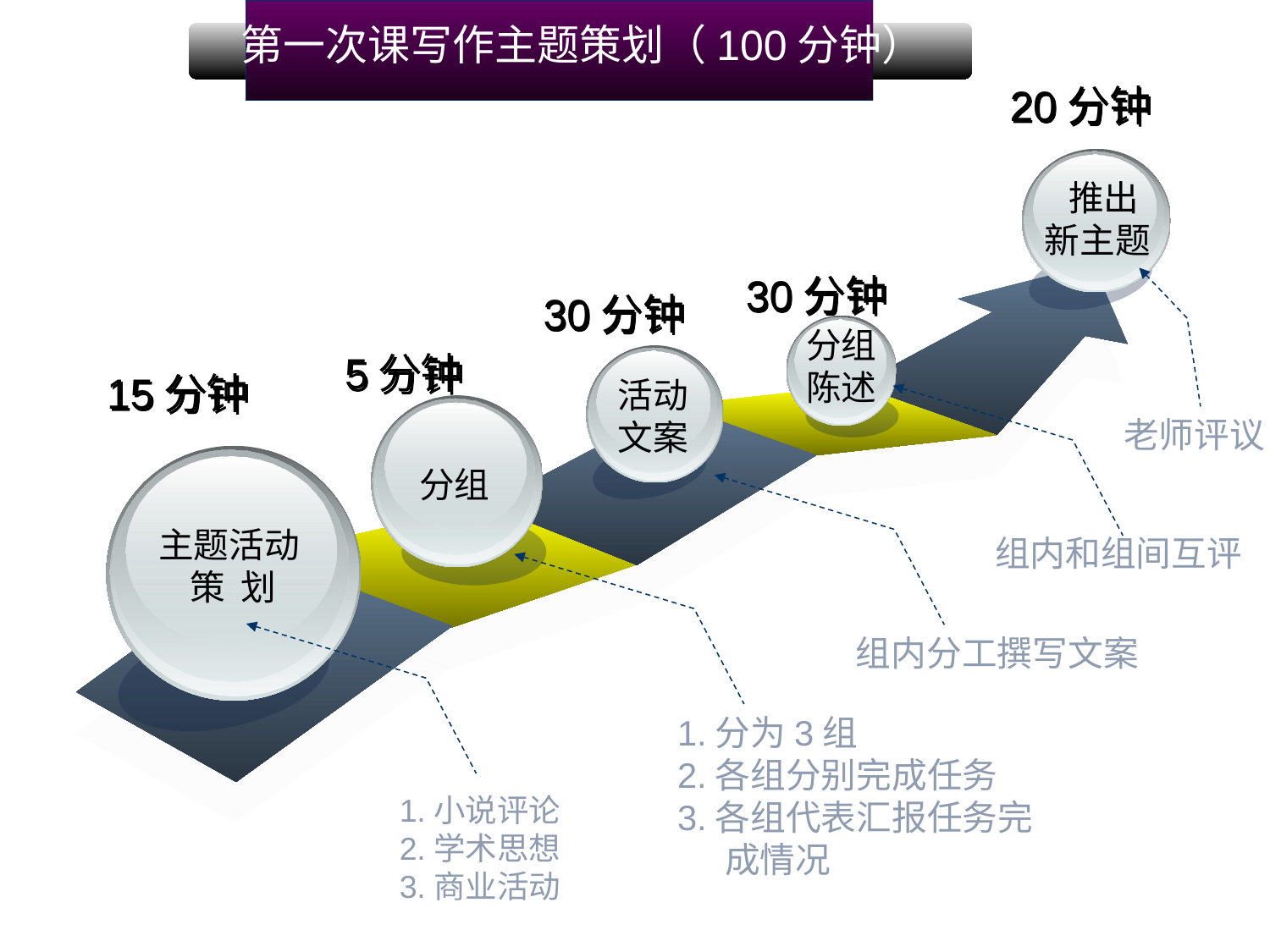

第一次课写作主题策划（100分钟）

20分钟

  推出
新主题

30分钟
30分钟

分组陈述

5分钟
15分钟
活动文案

老师评议

分组

主题活动  策  划
组内和组间互评

组内分工撰写文案

1.分为3组
2.各组分别完成任务
3.各组代表汇报任务完成情况

1.小说评论
2.学术思想
3.商业活动